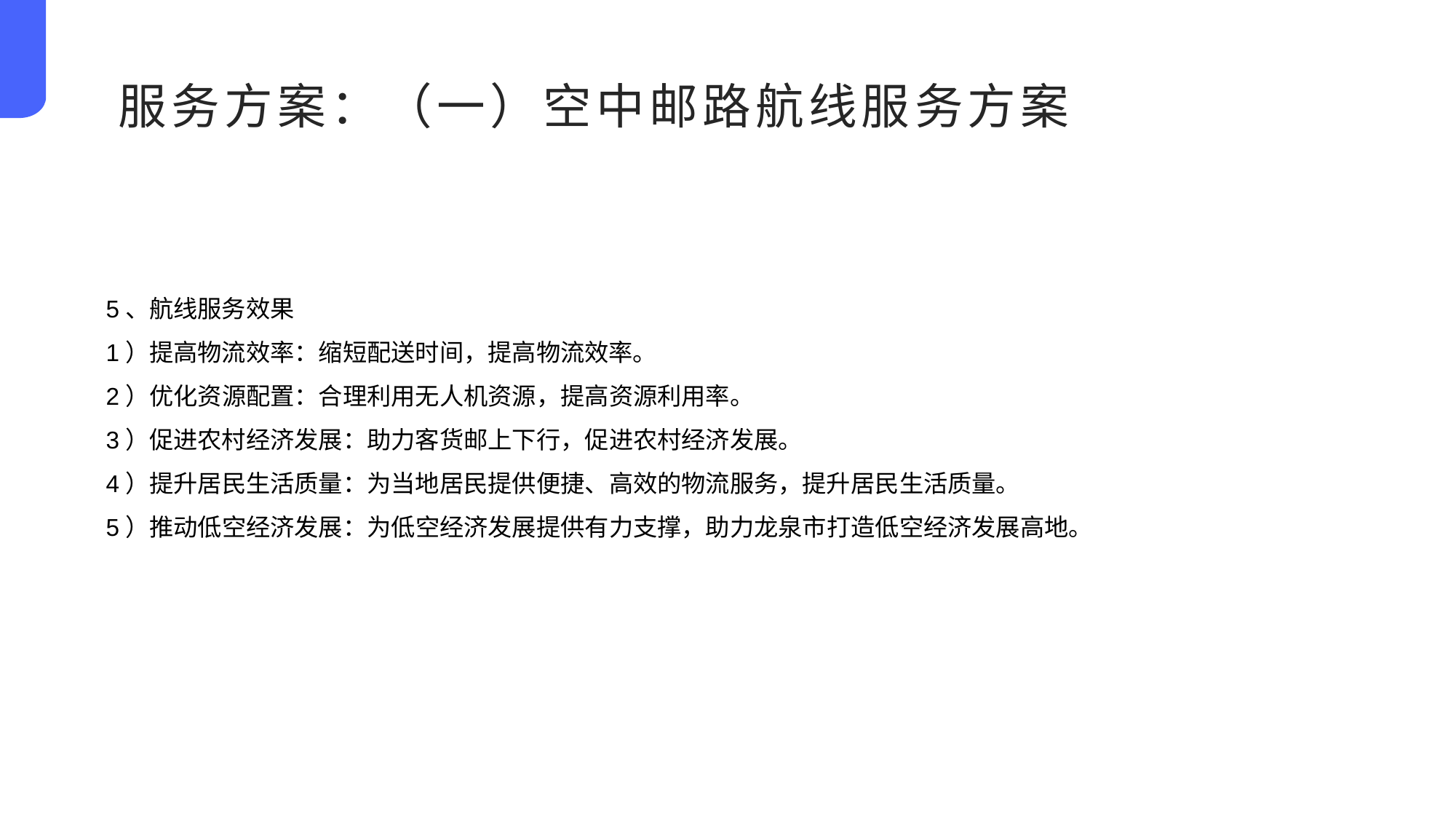

# 服务方案：（一）空中邮路航线服务方案
5、航线服务效果
1）提高物流效率：缩短配送时间，提高物流效率。
2）优化资源配置：合理利用无人机资源，提高资源利用率。
3）促进农村经济发展：助力客货邮上下行，促进农村经济发展。
4）提升居民生活质量：为当地居民提供便捷、高效的物流服务，提升居民生活质量。
5）推动低空经济发展：为低空经济发展提供有力支撑，助力龙泉市打造低空经济发展高地。

14